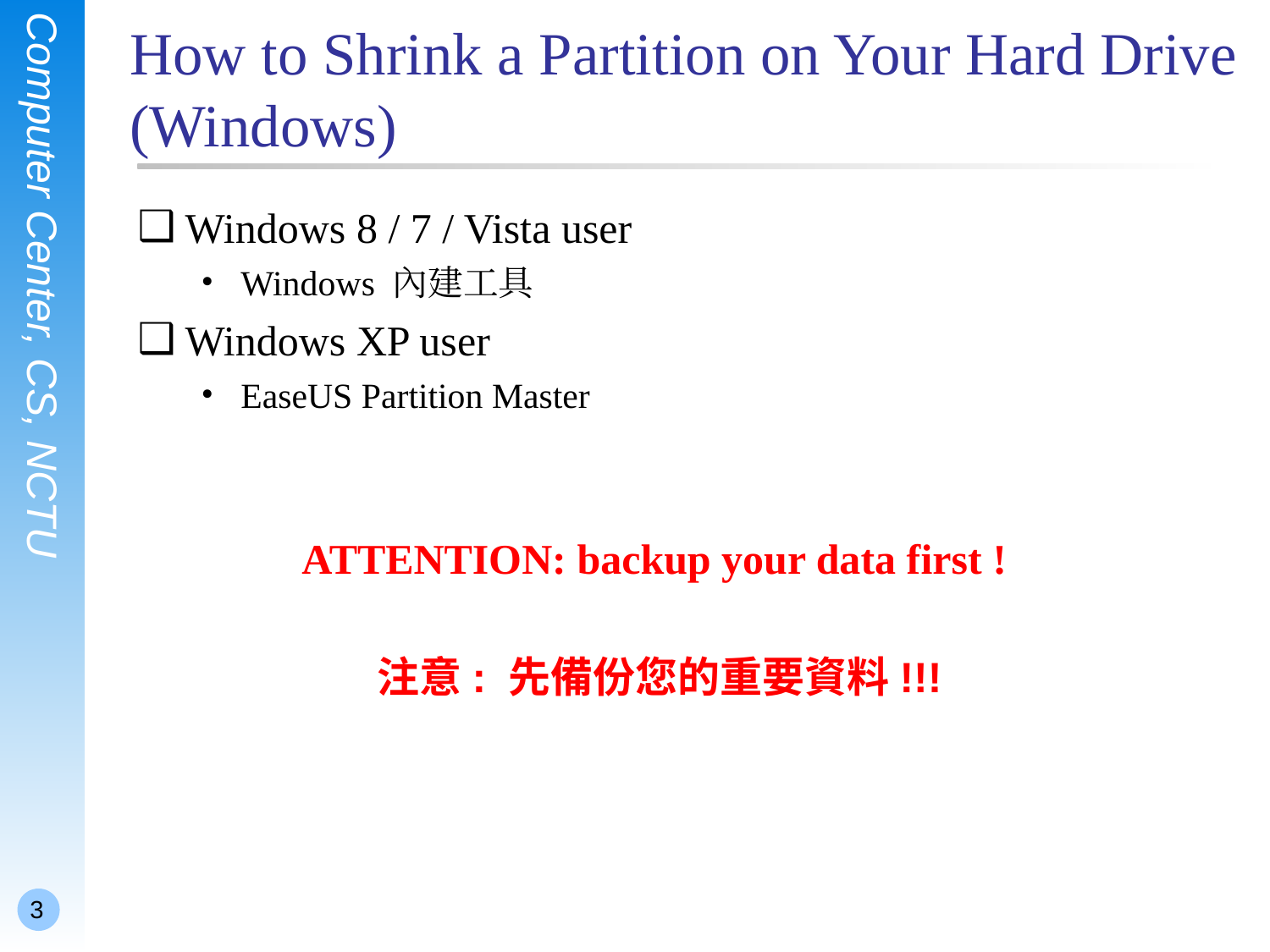

# How to Shrink a Partition on Your Hard Drive
 (Windows)
Windows 8 / 7 / Vista user
Windows 內建工具
Windows XP user
EaseUS Partition Master

ATTENTION: backup your data first !

注意: 先備份您的重要資料!!!

3